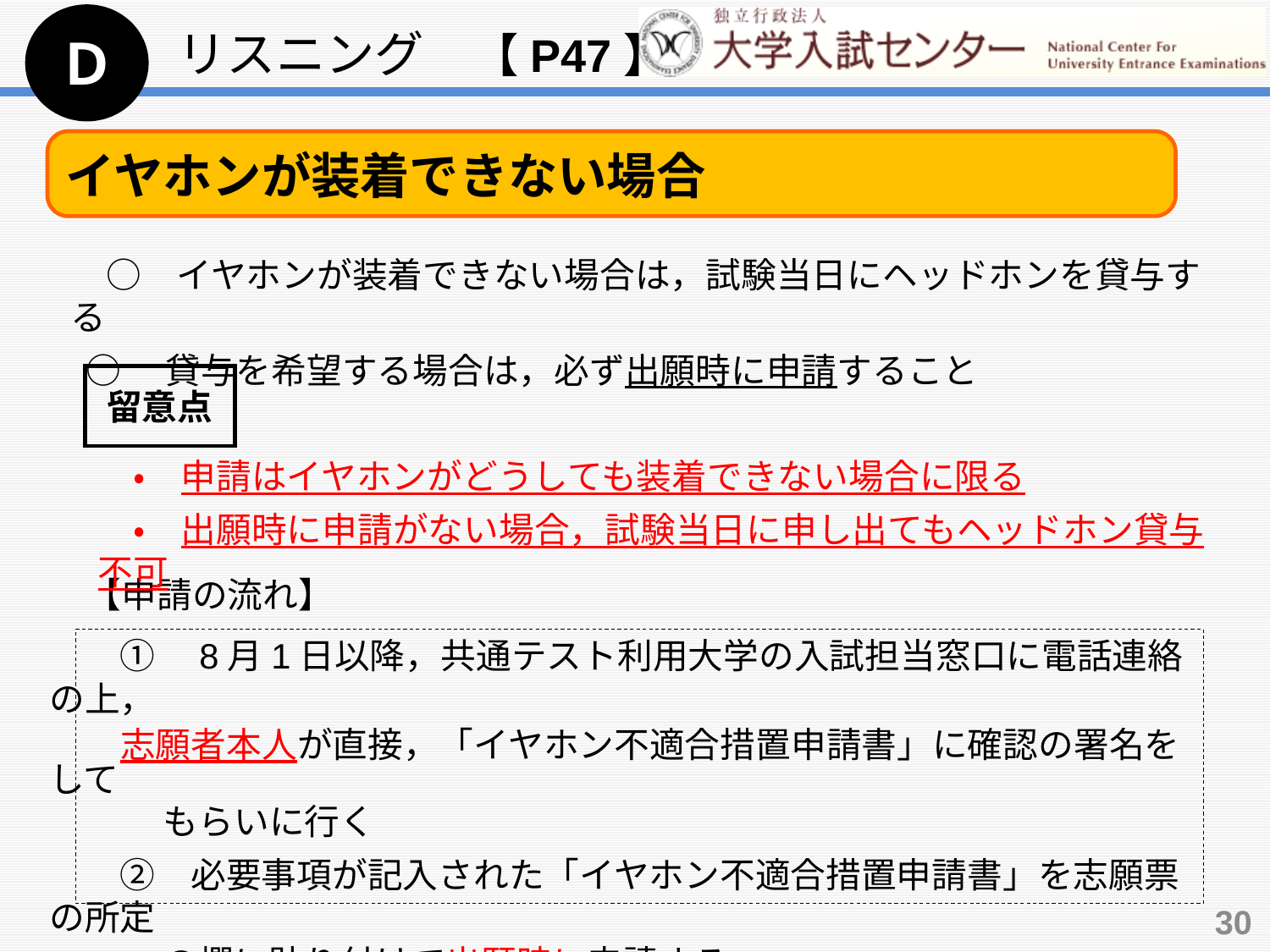

Ｄ

リスニング　【P47】
イヤホンが装着できない場合
　○　イヤホンが装着できない場合は，試験当日にヘッドホンを貸与する
  ○　貸与を希望する場合は，必ず出願時に申請すること
　・　申請はイヤホンがどうしても装着できない場合に限る
　・　出願時に申請がない場合，試験当日に申し出てもヘッドホン貸与不可
留意点
【申請の流れ】
　　①　8月1日以降，共通テスト利用大学の入試担当窓口に電話連絡の上，
        志願者本人が直接，「イヤホン不適合措置申請書」に確認の署名をして
　　　 もらいに行く
　　②　必要事項が記入された「イヤホン不適合措置申請書」を志願票の所定
　　　 の欄に貼り付けて出願時に申請する

30